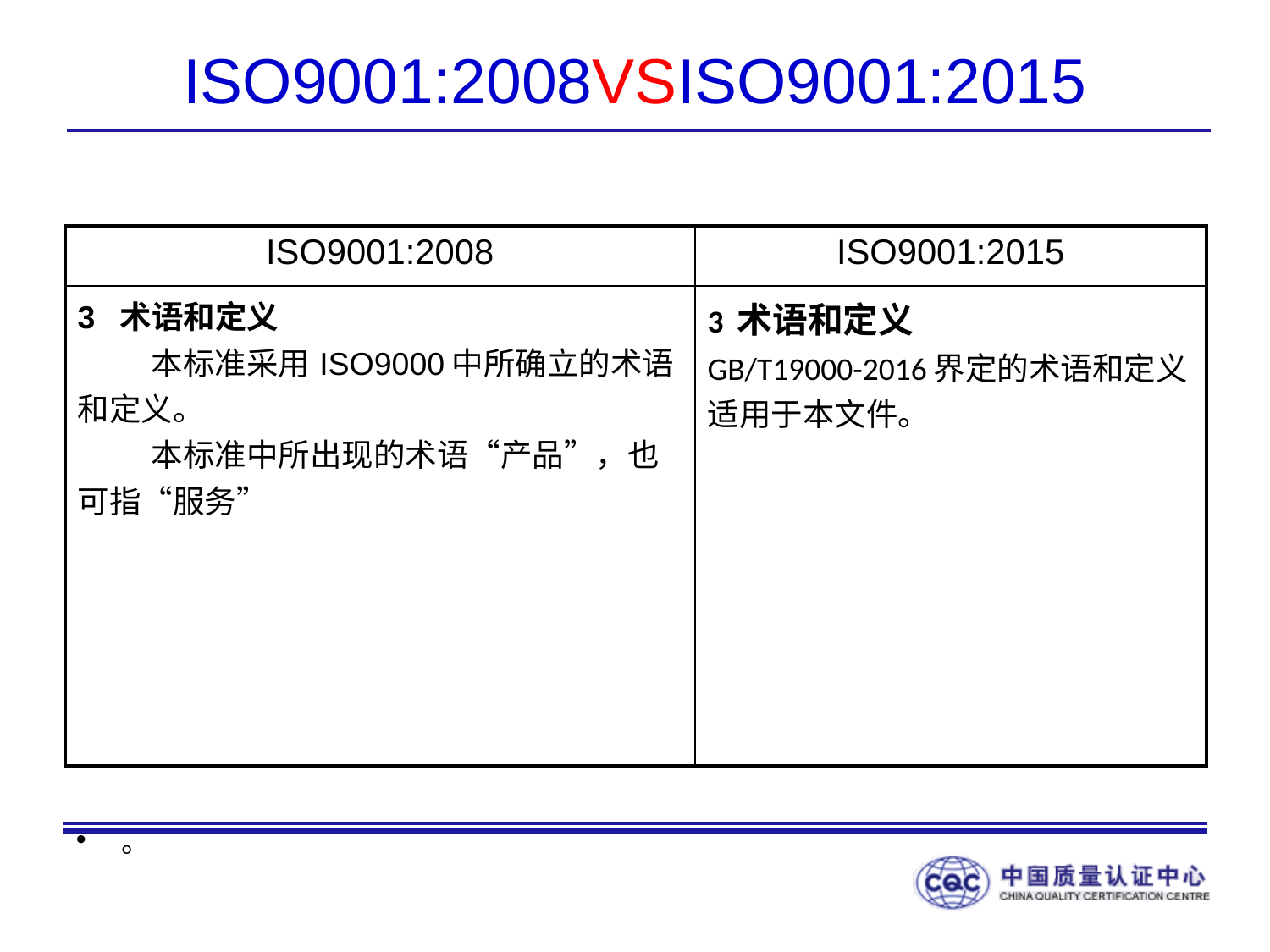

# ISO9001:2008VSISO9001:2015

。
| ISO9001:2008 | ISO9001:2015 |
| --- | --- |
| 3 术语和定义 本标准采用ISO9000中所确立的术语和定义。 本标准中所出现的术语“产品”，也可指“服务” | 3 术语和定义 GB/T19000-2016界定的术语和定义适用于本文件。 |